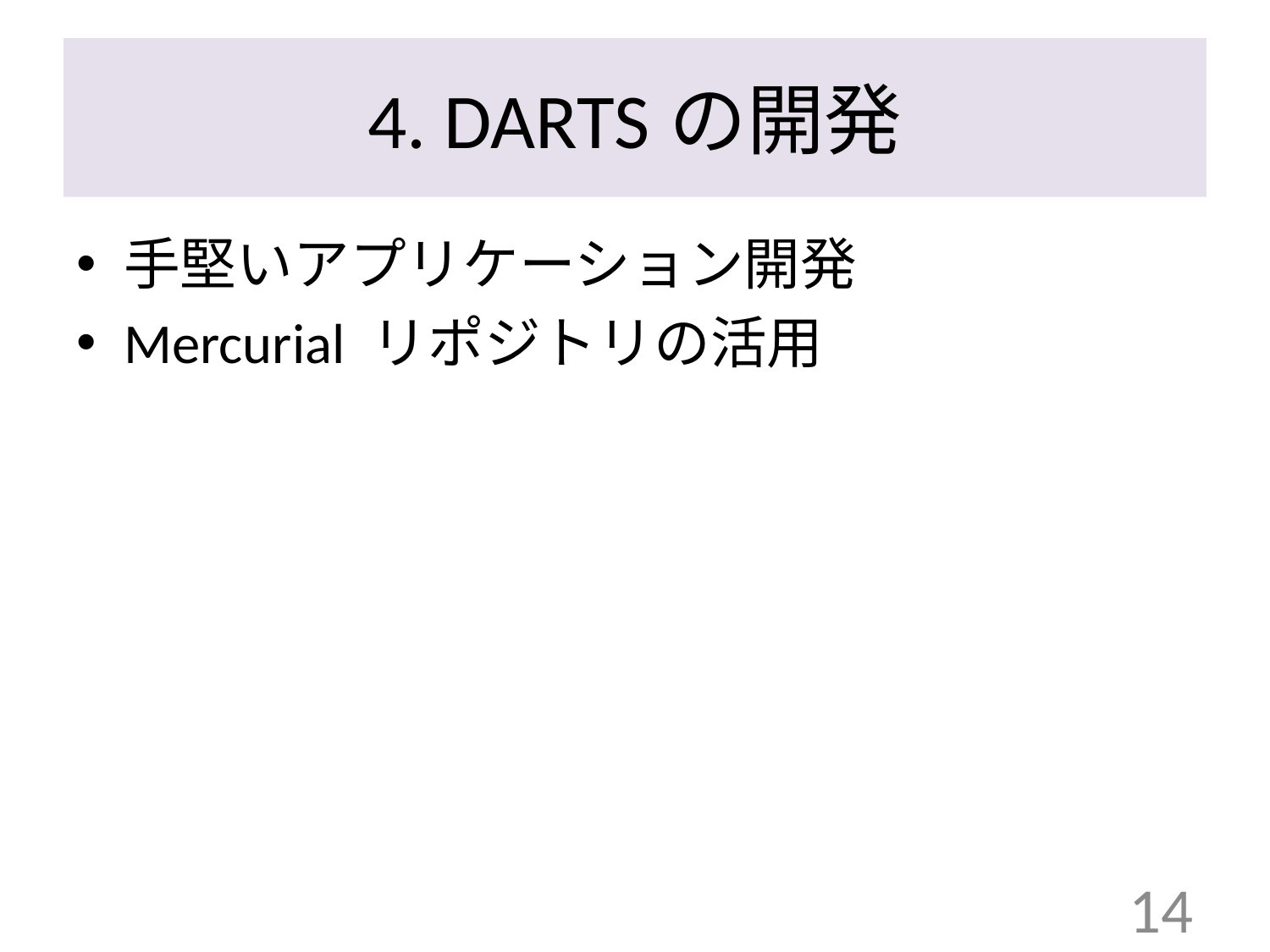

# 4. DARTSの開発
手堅いアプリケーション開発
Mercurial リポジトリの活用
14